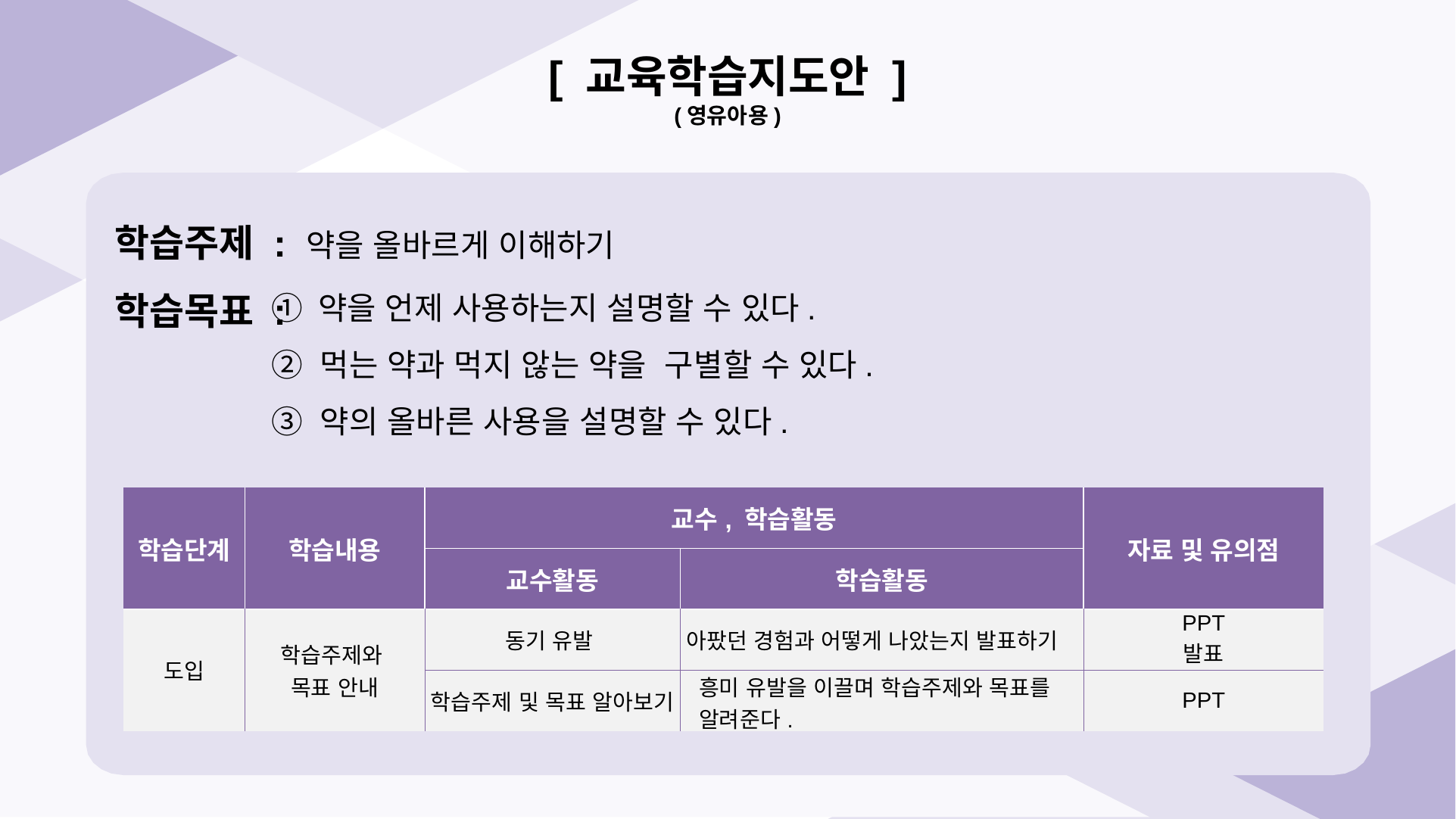

[ 교육학습지도안 ]
(영유아용)

학습주제 : 약을 올바르게 이해하기
학습목표 :
① 약을 언제 사용하는지 설명할 수 있다.
② 먹는 약과 먹지 않는 약을  구별할 수 있다.
③ 약의 올바른 사용을 설명할 수 있다.
| 학습단계 | 학습내용 | 교수, 학습활동 |  | 자료 및 유의점 |
| --- | --- | --- | --- | --- |
|  |  | 교수활동 | 학습활동 |  |
| 도입 | 학습주제와 목표 안내 | 동기 유발 | 아팠던 경험과 어떻게 나았는지 발표하기 | PPT 발표 |
|  |  | 학습주제 및 목표 알아보기 | 흥미 유발을 이끌며 학습주제와 목표를 알려준다. | PPT |